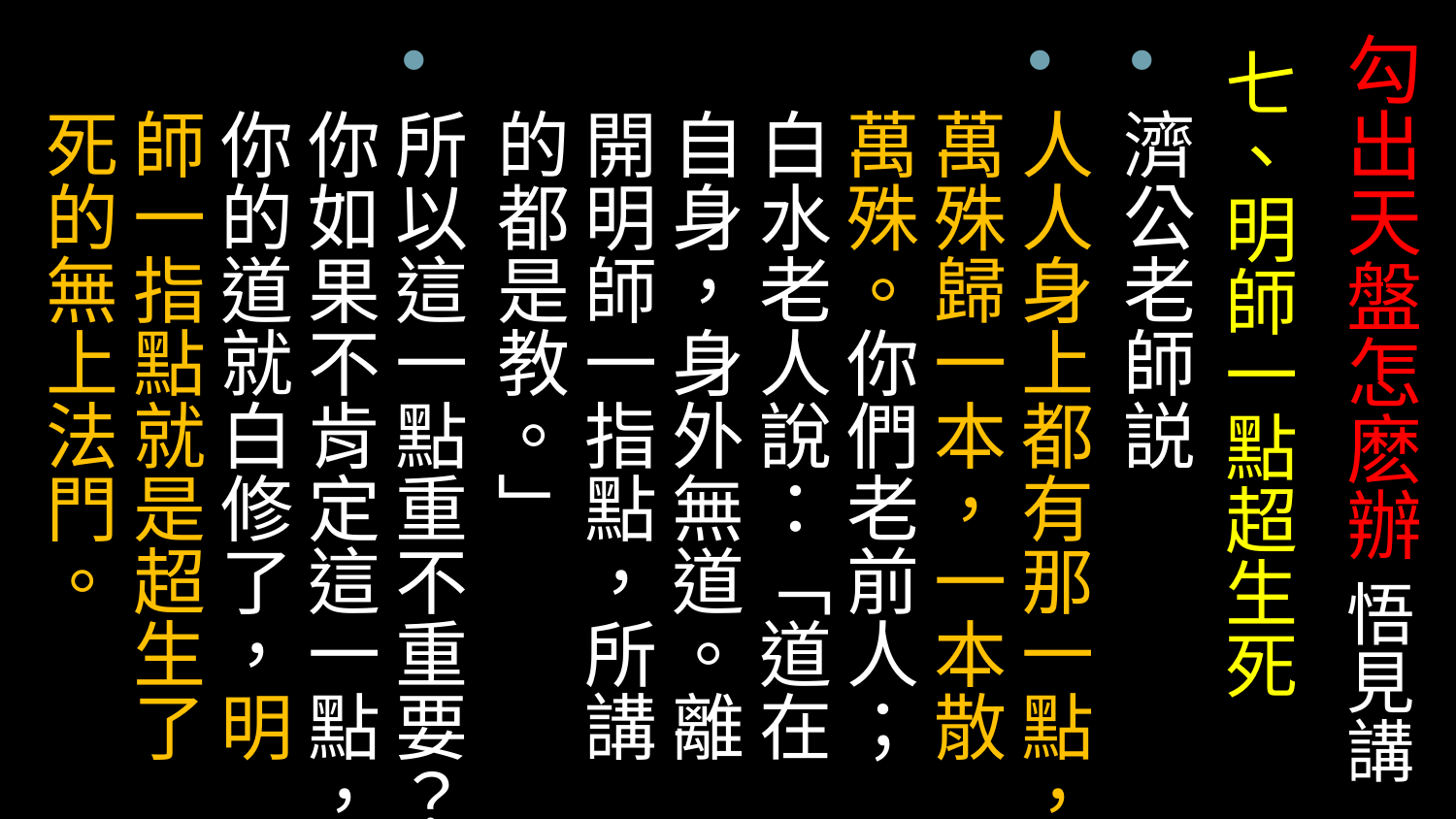

# 勾出天盤怎麽辦 悟見講
七、明師一點超生死
濟公老師説
人人身上都有那一點，萬殊歸一本，一本散萬殊。你們老前人；白水老人說：「道在自身，身外無道。離開明師一指點，所講的都是教。」
所以這一點重不重要？你如果不肯定這一點，你的道就白修了，明師一指點就是超生了死的無上法門。